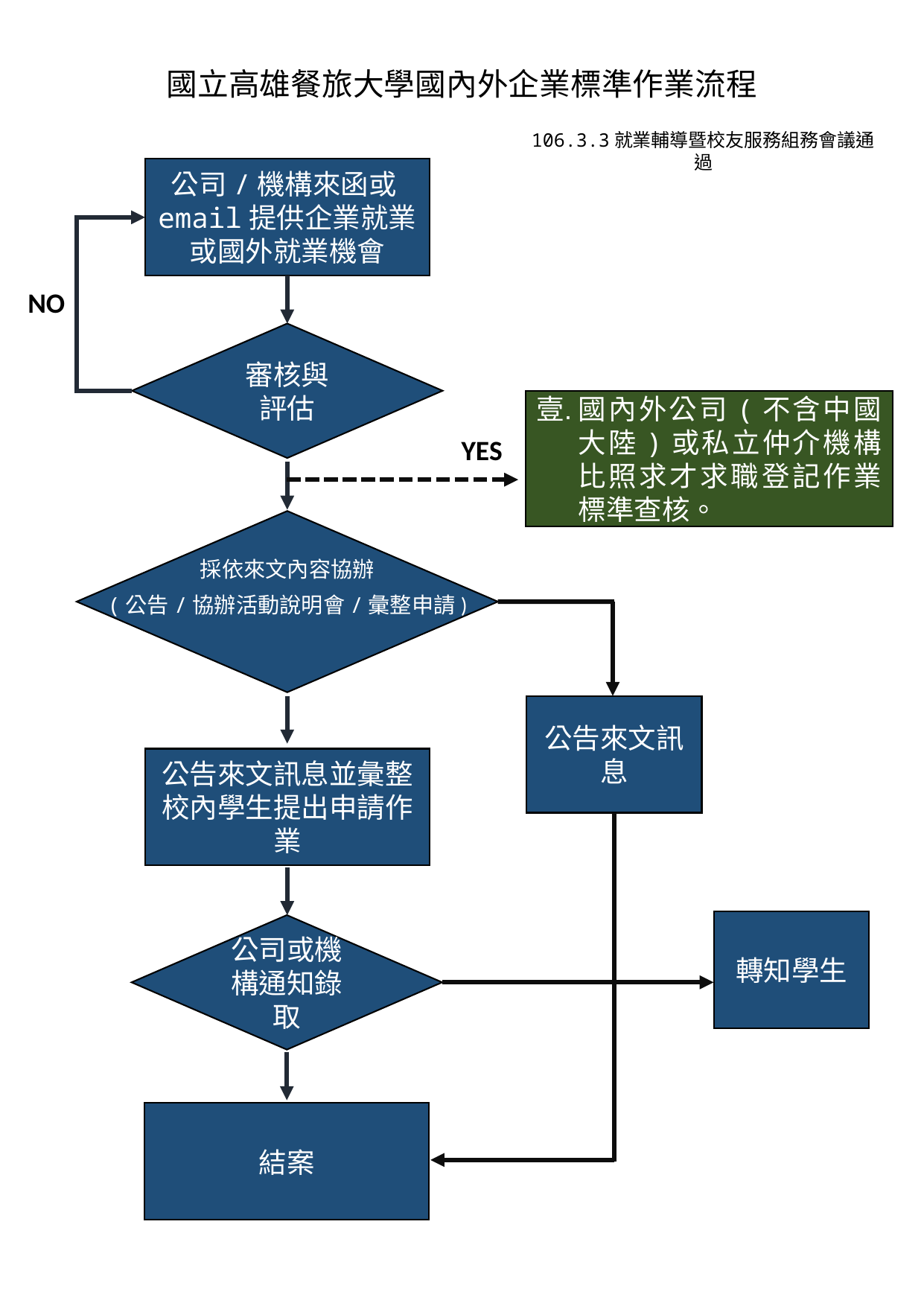

國立高雄餐旅大學國內外企業標準作業流程
106.3.3就業輔導暨校友服務組務會議通過
公司/機構來函或email提供企業就業或國外就業機會
NO
審核與
評估
國內外公司(不含中國大陸)或私立仲介機構比照求才求職登記作業標準查核。
YES

採依來文內容協辦
(公告/協辦活動說明會/彙整申請)
公告來文訊息
公告來文訊息並彙整
校內學生提出申請作業
轉知學生
公司或機構通知錄取
結案